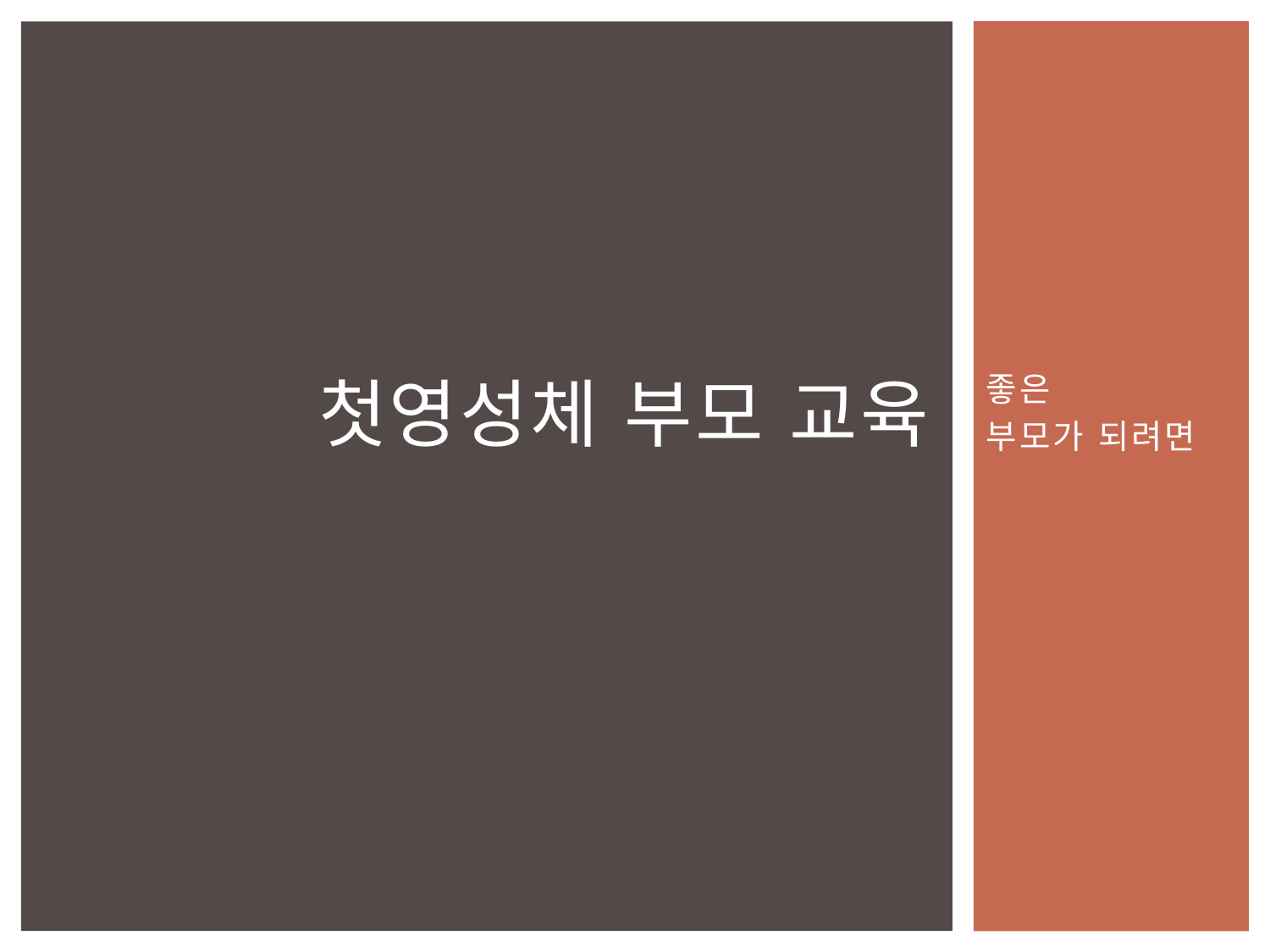

# 첫영성체 부모 교육
좋은
부모가 되려면